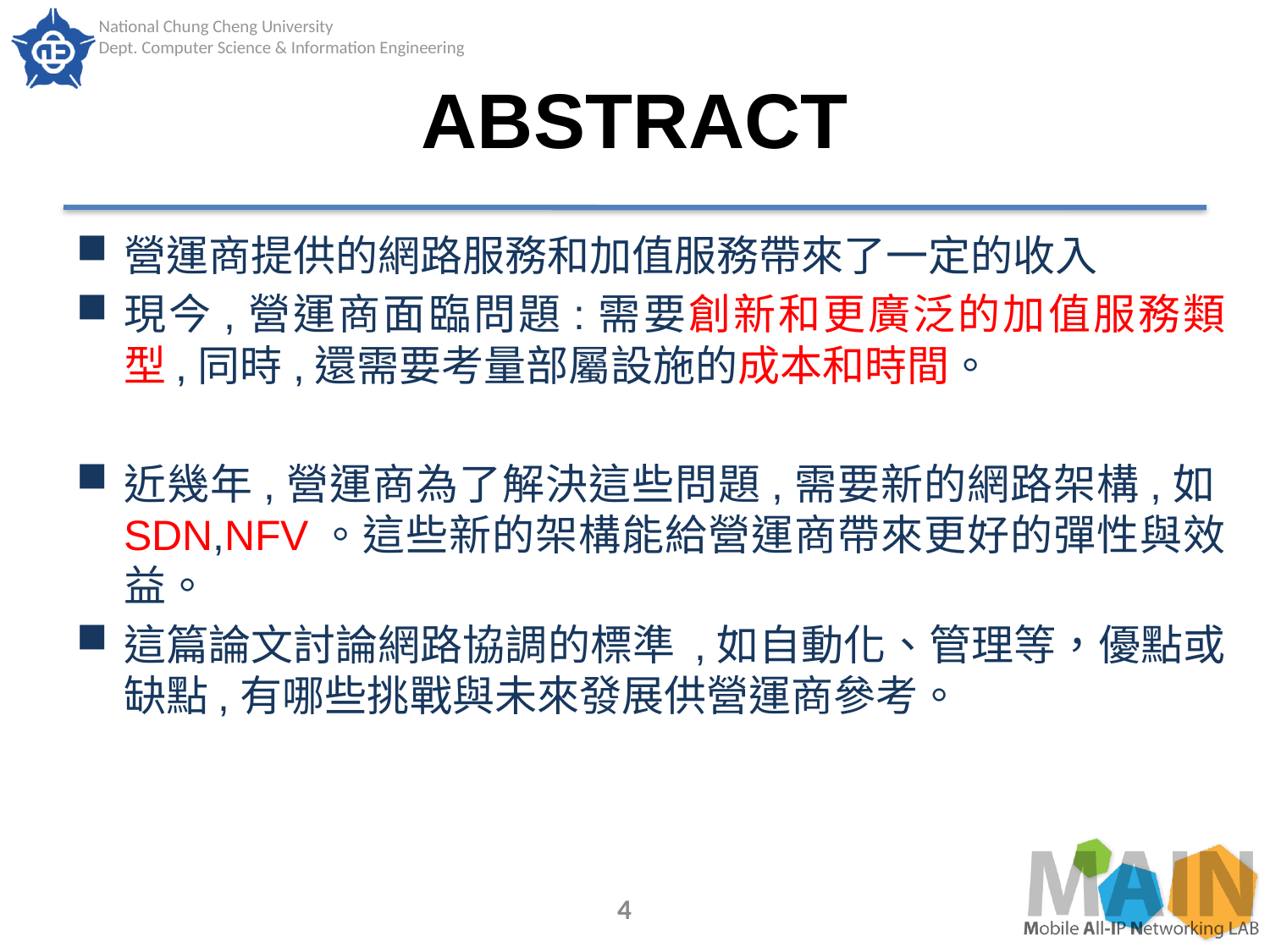

# ABSTRACT
營運商提供的網路服務和加值服務帶來了一定的收入
現今,營運商面臨問題:需要創新和更廣泛的加值服務類型,同時,還需要考量部屬設施的成本和時間。

近幾年,營運商為了解決這些問題,需要新的網路架構,如SDN,NFV。這些新的架構能給營運商帶來更好的彈性與效益。
這篇論文討論網路協調的標準 ,如自動化、管理等，優點或缺點,有哪些挑戰與未來發展供營運商參考。

4